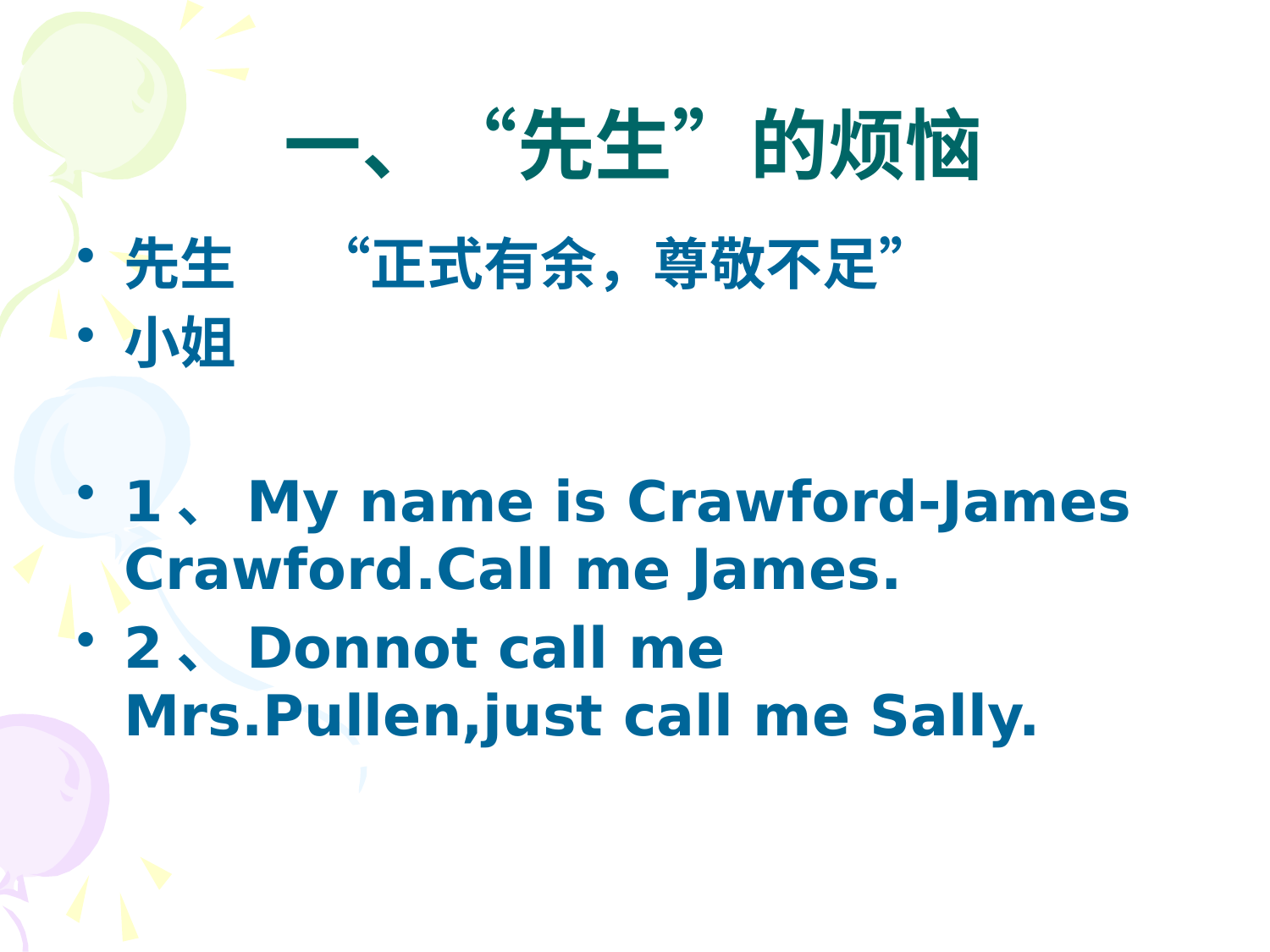

# 一、“先生”的烦恼
先生      “正式有余，尊敬不足”
小姐

1、My name is Crawford-James Crawford.Call me James.
2、Donnot call me Mrs.Pullen,just call me Sally.